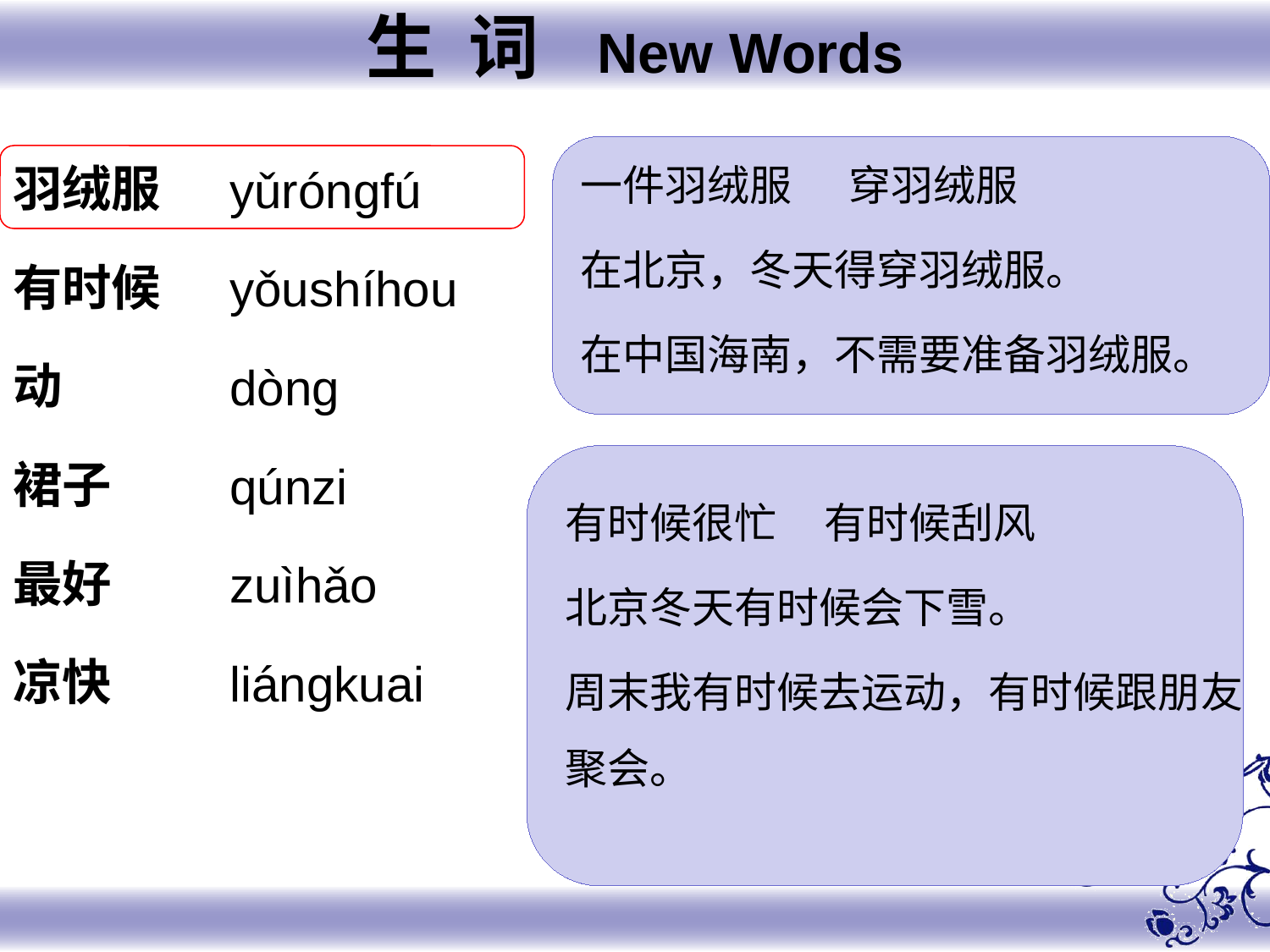

生  词   New Words
羽绒服
有时候
动
裙子
最好
凉快

yǔróngfú
yǒushíhou
dòng
qúnzi
zuìhǎo
liángkuai
一件羽绒服      穿羽绒服
在北京，冬天得穿羽绒服。
在中国海南，不需要准备羽绒服。

有时候很忙     有时候刮风
北京冬天有时候会下雪。
周末我有时候去运动，有时候跟朋友聚会。